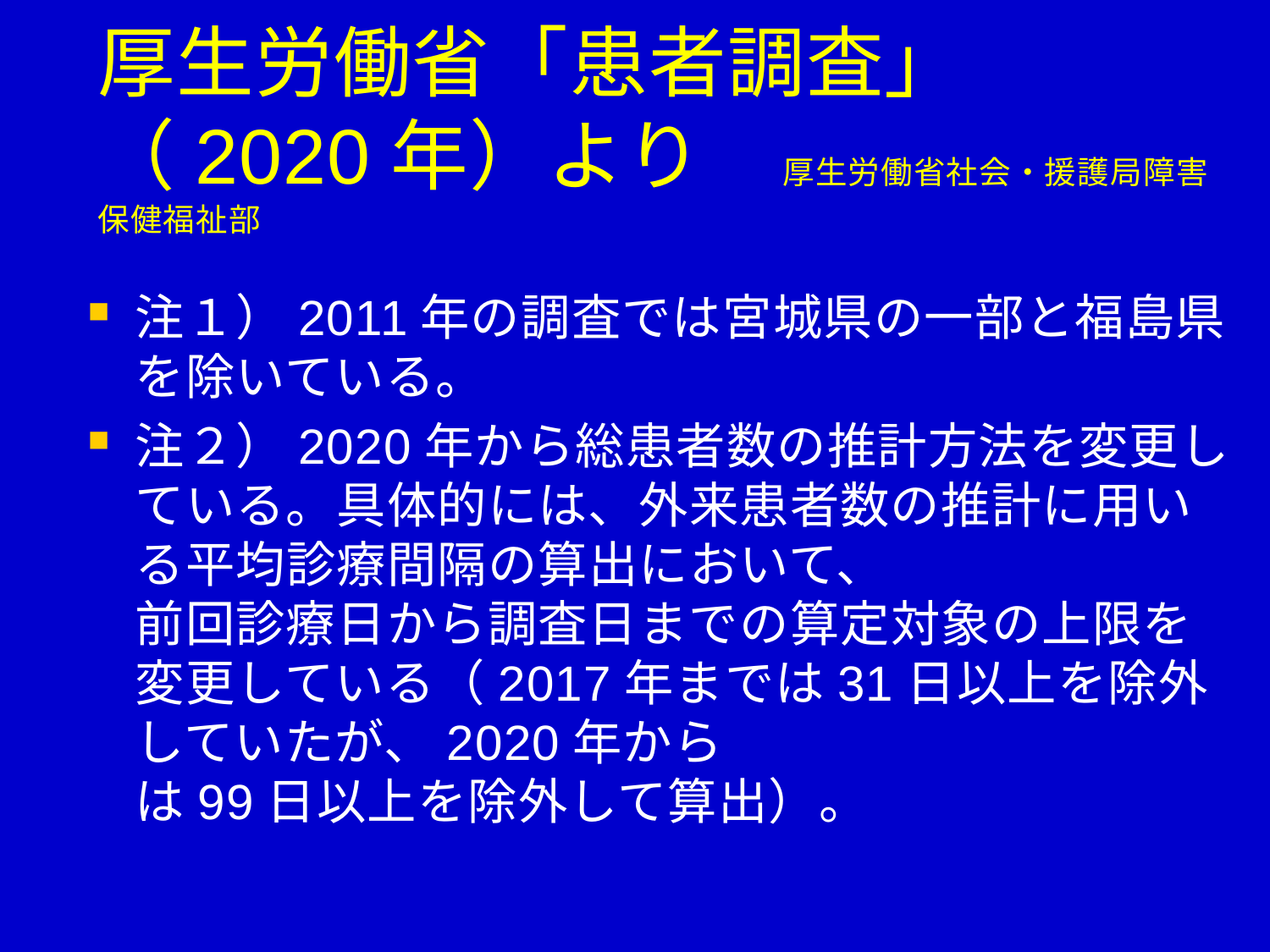

# 厚生労働省「患者調査」（2020年）より　厚生労働省社会・援護局障害保健福祉部
注１）2011年の調査では宮城県の一部と福島県を除いている。
注２）2020年から総患者数の推計方法を変更している。具体的には、外来患者数の推計に用いる平均診療間隔の算出において、
前回診療日から調査日までの算定対象の上限を変更している（2017年までは31日以上を除外していたが、2020年から
は99日以上を除外して算出）。